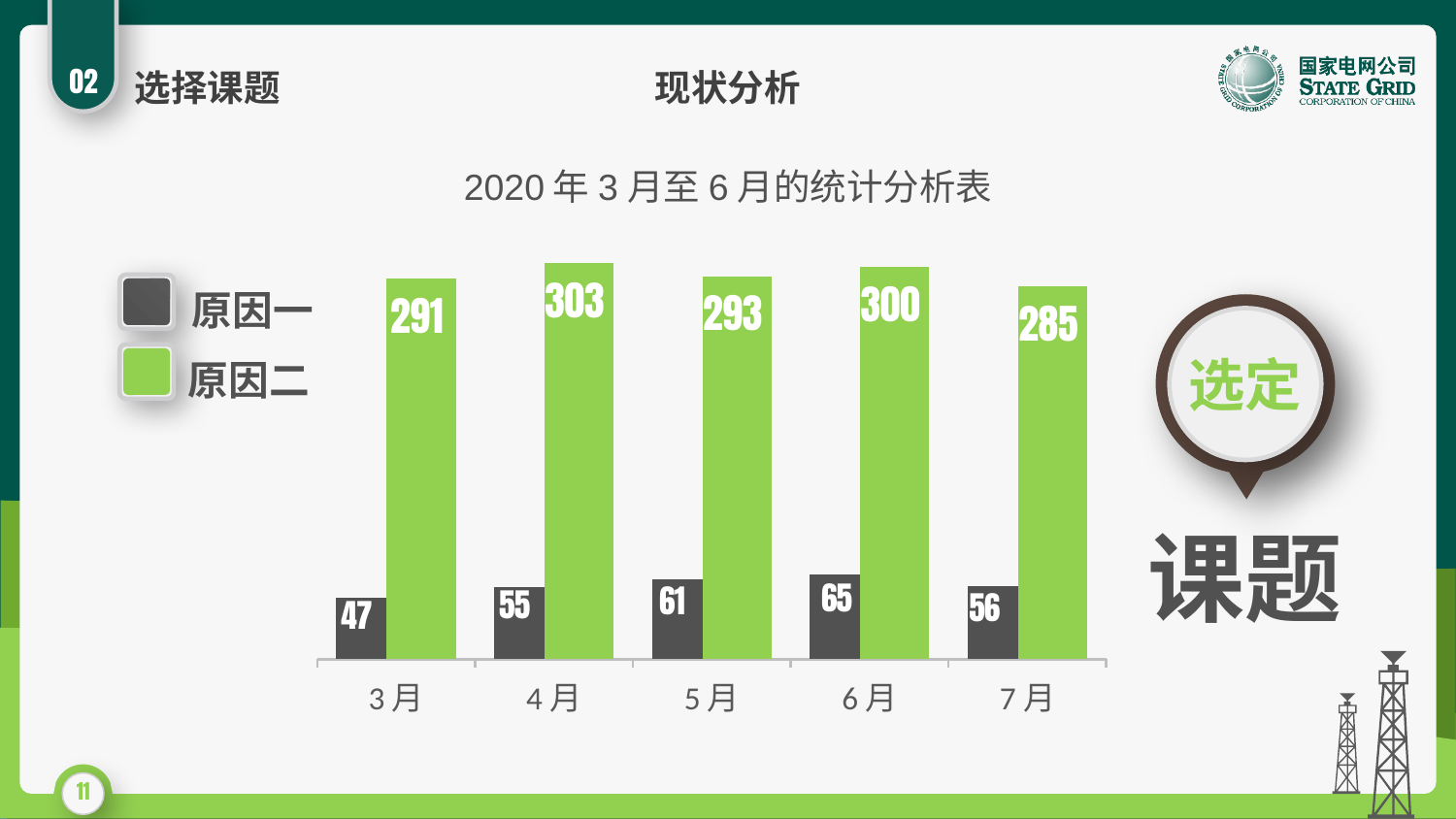

02
选择课题
现状分析
2020年3月至6月的统计分析表

### Chart

| Category | 无资源 | 受理错误 |
|---|---|---|
| 3月 | 47.0 | 291.0 |
| 4月 | 55.0 | 303.0 |
| 5月 | 61.0 | 293.0 |
| 6月 | 65.0 | 300.0 |
| 7月 | 56.0 | 285.0 |
原因一

原因二

选定
课题
11